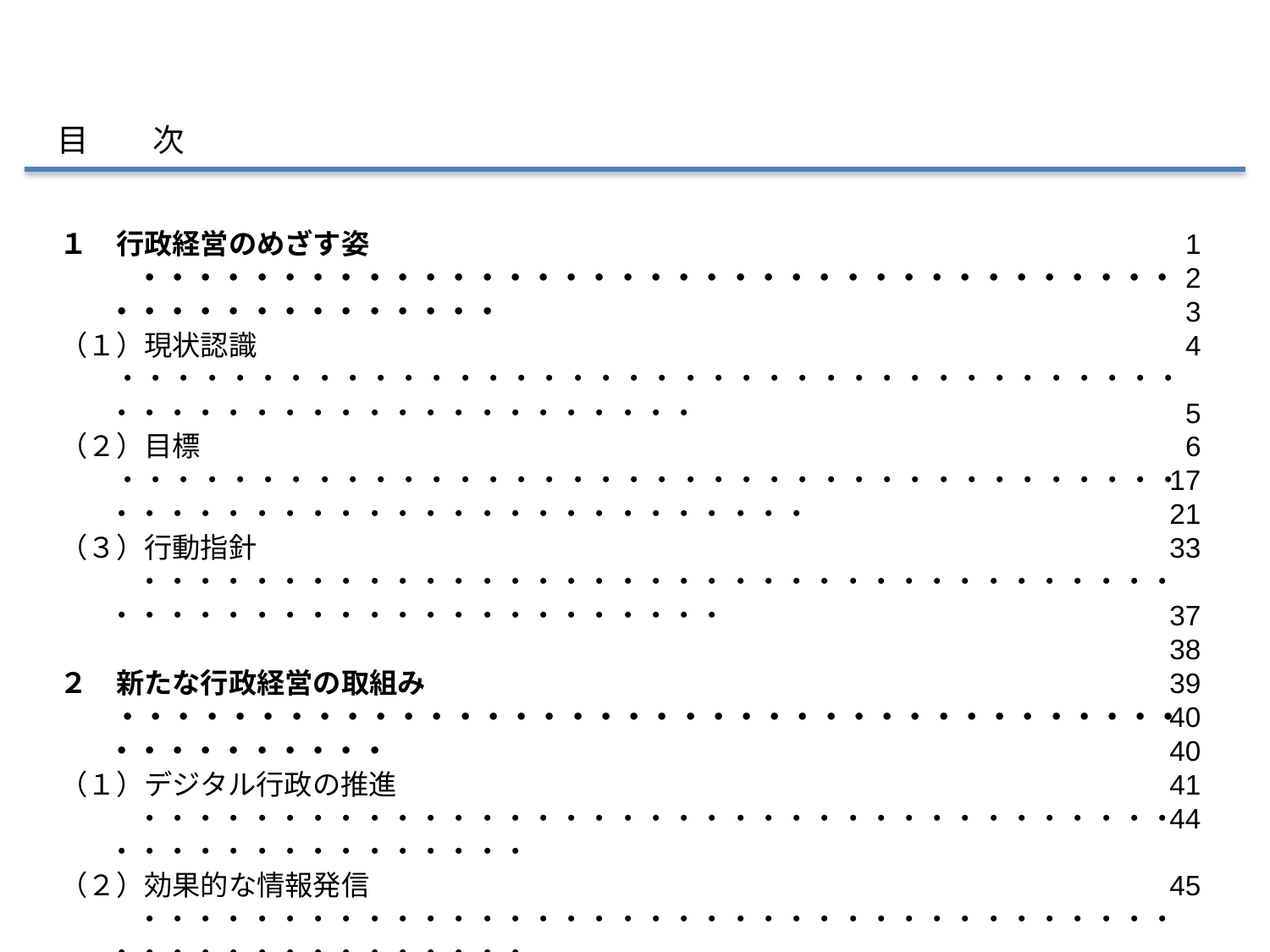

目　　次
１　行政経営のめざす姿　　・・・・・・・・・・・・・・・・・・・・・・・・・・・・・・・・・・・・・・・・・・・・・・・・・・・
（１）現状認識 　  ・・・・・・・・・・・・・・・・・・・・・・・・・・・・・・・・・・・・・・・・・・・・・・・・・・・・・・・・・・・
（２）目標　　 ・・・・・・・・・・・・・・・・・・・・・・・・・・・・・・・・・・・・・・・・・・・・・・・・・・・・・・・・・・・・・・・
（３）行動指針　 　・・・・・・・・・・・・・・・・・・・・・・・・・・・・・・・・・・・・・・・・・・・・・・・・・・・・・・・・・・・

２　新たな行政経営の取組み   ・・・・・・・・・・・・・・・・・・・・・・・・・・・・・・・・・・・・・・・・・・・・・・・・
（１）デジタル行政の推進　　・・・・・・・・・・・・・・・・・・・・・・・・・・・・・・・・・・・・・・・・・・・・・・・・・・・・
（２）効果的な情報発信　　・・・・・・・・・・・・・・・・・・・・・・・・・・・・・・・・・・・・・・・・・・・・・・・・・・・・
（３）より幅広い共創の仕組みづくり　　・・・・・・・・・・・・・・・・・・・・・・・・・・・・・・・・・・・・・・・・・・・・
（４）働き方改革　 ・・・・・・・・・・・・・・・・・・・・・・・・・・・・・・・・・・・・・・・・・・・・・・・・・・・・・・・・・・・

３　健全で規律ある行財政運営 ・・・・・・・・・・・・・・・・・・・・・・・・・・・・・・・・・・・・・・・・・・・・・・・
（１）組織運営体制　   ・・・・・・・・・・・・・・・・・・・・・・・・・・・・・・・・・・・・・・・・・・・・・・・・・・・・・・・
（２）財政運営   　・・・・・・・・・・・・・・・・・・・・・・・・・・・・・・・・・・・・・・・・・・・・・・・・・・・・・・・・・・・
　　　　①歳入確保　 ・・・・・・・・・・・・・・・・・・・・・・・・・・・・・・・・・・・・・・・・・・・・・・・・・・・・・・・・・・・
　　　  ②歳出改革　 ・・・・・・・・・・・・・・・・・・・・・・・・・・・・・・・・・・・・・・・・・・・・・・・・・・・・・・・・・・・
（３）出資法人等の改革   ・・・・・・・・・・・・・・・・・・・・・・・・・・・・・・・・・・・・・・・・・・・・・・・・・・・・・
（４）公の施設の改革　   ・・・・・・・・・・・・・・・・・・・・・・・・・・・・・・・・・・・・・・・・・・・・・・・・・・・・・・

＜具体的取組み編＞ ・・・・・・・・・・・・・・・・・・・・・・・・・・・・・・・・・・・・・・・・・・・・・・・・・・・・・・・・・・
1
2
3
4

5
6
17
21
33

37
38
39
40
40
41
44

45